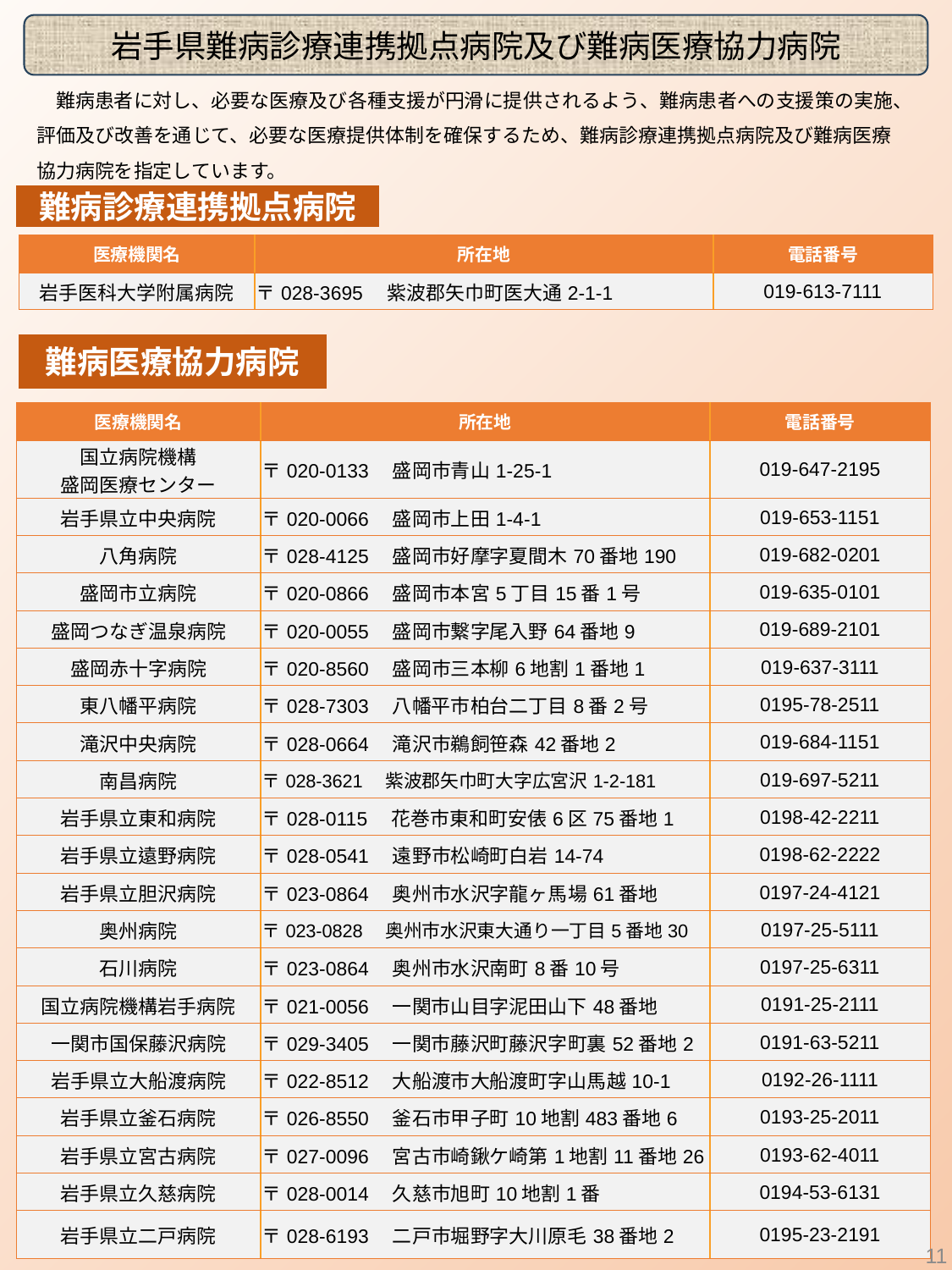

岩手県難病診療連携拠点病院及び難病医療協力病院
　難病患者に対し、必要な医療及び各種支援が円滑に提供されるよう、難病患者への支援策の実施、評価及び改善を通じて、必要な医療提供体制を確保するため、難病診療連携拠点病院及び難病医療協力病院を指定しています。

難病診療連携拠点病院
| 医療機関名 | 所在地 | 電話番号 |
| --- | --- | --- |
| 岩手医科大学附属病院 | 〒028-3695　紫波郡矢巾町医大通2-1-1 | 019-613-7111 |
難病医療協力病院
| 医療機関名 | 所在地 | 電話番号 |
| --- | --- | --- |
| 国立病院機構 盛岡医療センター | 〒020-0133　盛岡市青山1-25-1 | 019-647-2195 |
| 岩手県立中央病院 | 〒020-0066　盛岡市上田1-4-1 | 019-653-1151 |
| 八角病院 | 〒028-4125　盛岡市好摩字夏間木70番地190 | 019-682-0201 |
| 盛岡市立病院 | 〒020-0866　盛岡市本宮5丁目15番1号 | 019-635-0101 |
| 盛岡つなぎ温泉病院 | 〒020-0055　盛岡市繋字尾入野64番地9 | 019-689-2101 |
| 盛岡赤十字病院 | 〒020-8560　盛岡市三本柳6地割1番地1 | 019-637-3111 |
| 東八幡平病院 | 〒028-7303　八幡平市柏台二丁目8番2号 | 0195-78-2511 |
| 滝沢中央病院 | 〒028-0664　滝沢市鵜飼笹森42番地2 | 019-684-1151 |
| 南昌病院 | 〒028-3621　紫波郡矢巾町大字広宮沢1-2-181 | 019-697-5211 |
| 岩手県立東和病院 | 〒028-0115　花巻市東和町安俵6区75番地1 | 0198-42-2211 |
| 岩手県立遠野病院 | 〒028-0541　遠野市松崎町白岩14-74 | 0198-62-2222 |
| 岩手県立胆沢病院 | 〒023-0864　奥州市水沢字龍ヶ馬場61番地 | 0197-24-4121 |
| 奥州病院 | 〒023-0828　奥州市水沢東大通り一丁目5番地30 | 0197-25-5111 |
| 石川病院 | 〒023-0864　奥州市水沢南町8番10号 | 0197-25-6311 |
| 国立病院機構岩手病院 | 〒021-0056　一関市山目字泥田山下48番地 | 0191-25-2111 |
| 一関市国保藤沢病院 | 〒029-3405　一関市藤沢町藤沢字町裏52番地2 | 0191-63-5211 |
| 岩手県立大船渡病院 | 〒022-8512　大船渡市大船渡町字山馬越10-1 | 0192-26-1111 |
| 岩手県立釜石病院 | 〒026-8550　釜石市甲子町10地割483番地6 | 0193-25-2011 |
| 岩手県立宮古病院 | 〒027-0096　宮古市崎鍬ケ崎第1地割11番地26 | 0193-62-4011 |
| 岩手県立久慈病院 | 〒028-0014　久慈市旭町10地割1番 | 0194-53-6131 |
| 岩手県立二戸病院 | 〒028-6193　二戸市堀野字大川原毛38番地2 | 0195-23-2191 |

11